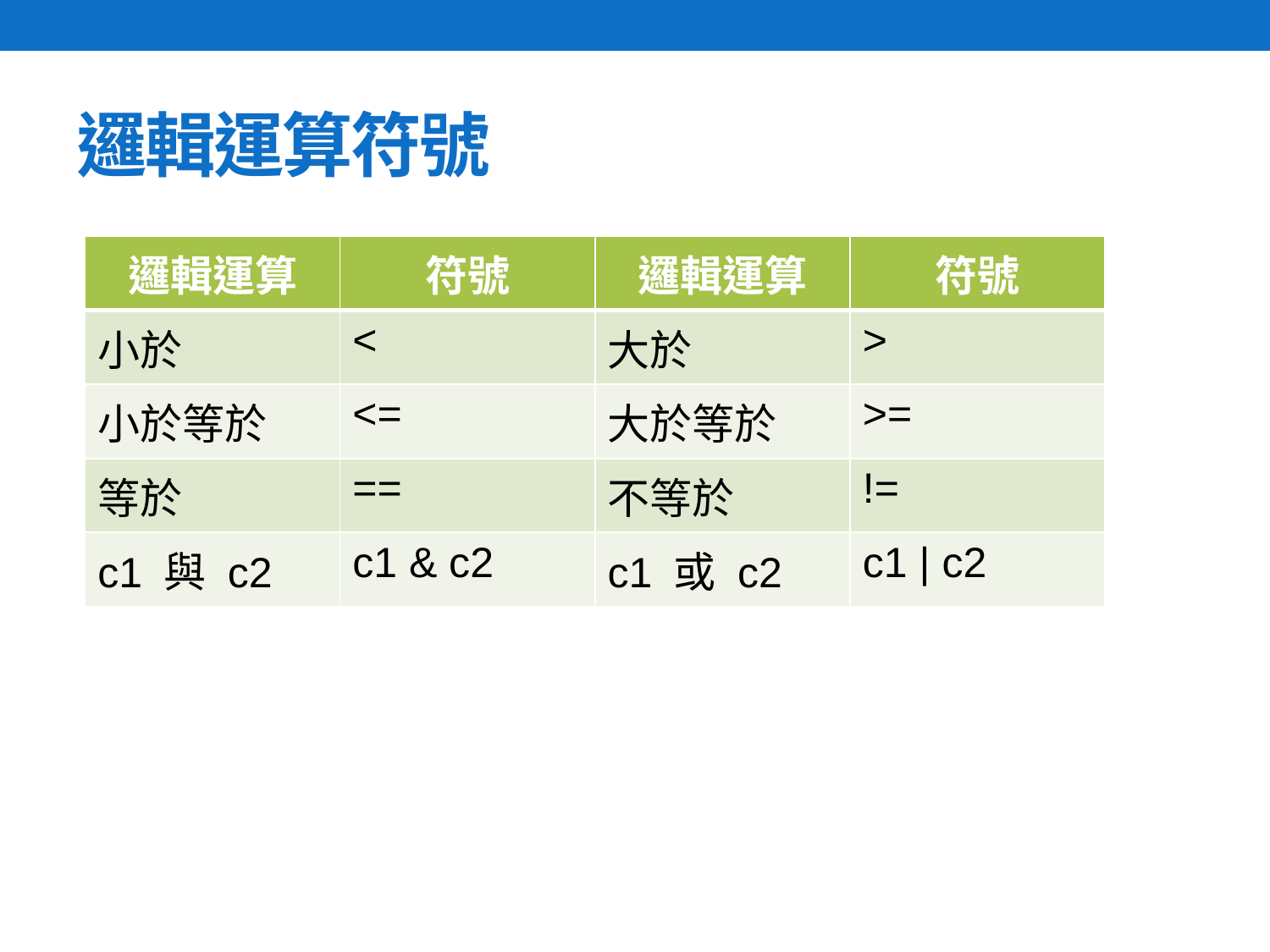

# 邏輯運算符號
| 邏輯運算 | 符號 | 邏輯運算 | 符號 |
| --- | --- | --- | --- |
| 小於 | < | 大於 | > |
| 小於等於 | <= | 大於等於 | >= |
| 等於 | == | 不等於 | != |
| c1 與 c2 | c1 & c2 | c1 或 c2 | c1 | c2 |